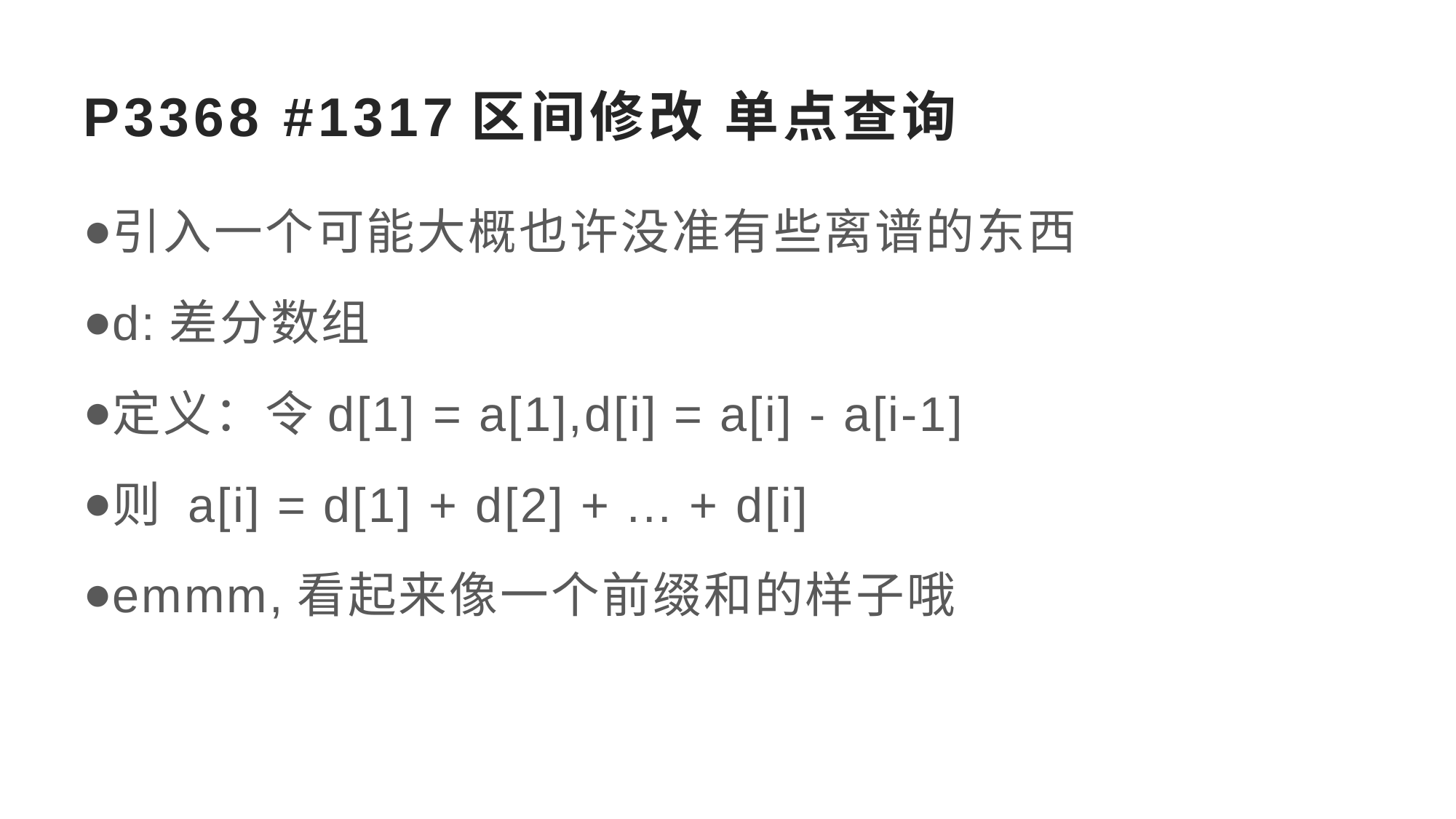

# P3368 #1317区间修改 单点查询
引入一个可能大概也许没准有些离谱的东西
d:差分数组
定义：令d[1] = a[1],d[i] = a[i] - a[i-1]
则 a[i] = d[1] + d[2] + ... + d[i]
emmm,看起来像一个前缀和的样子哦